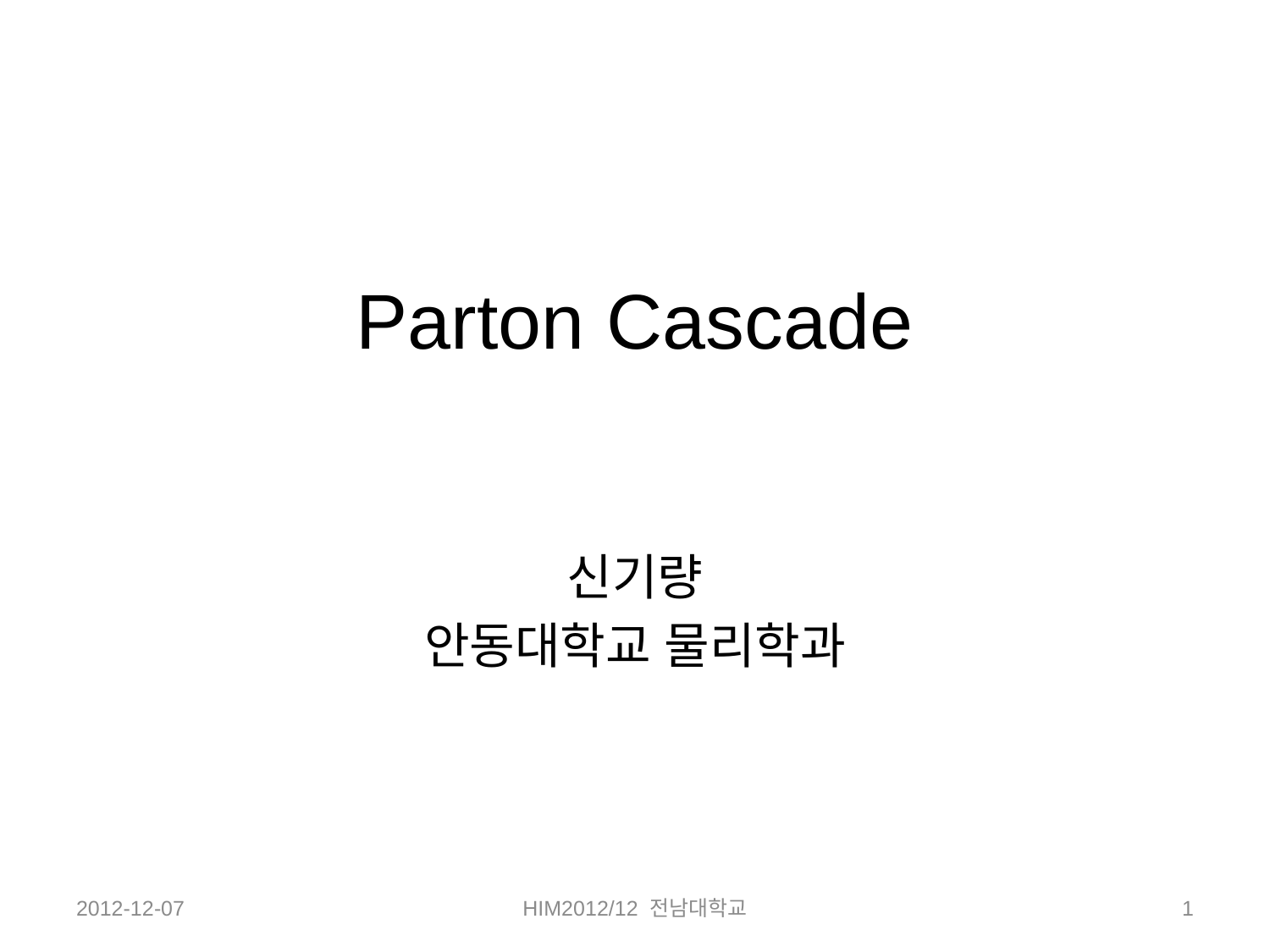

# Parton Cascade
신기량
안동대학교 물리학과
2012-12-07
HIM2012/12 전남대학교
1